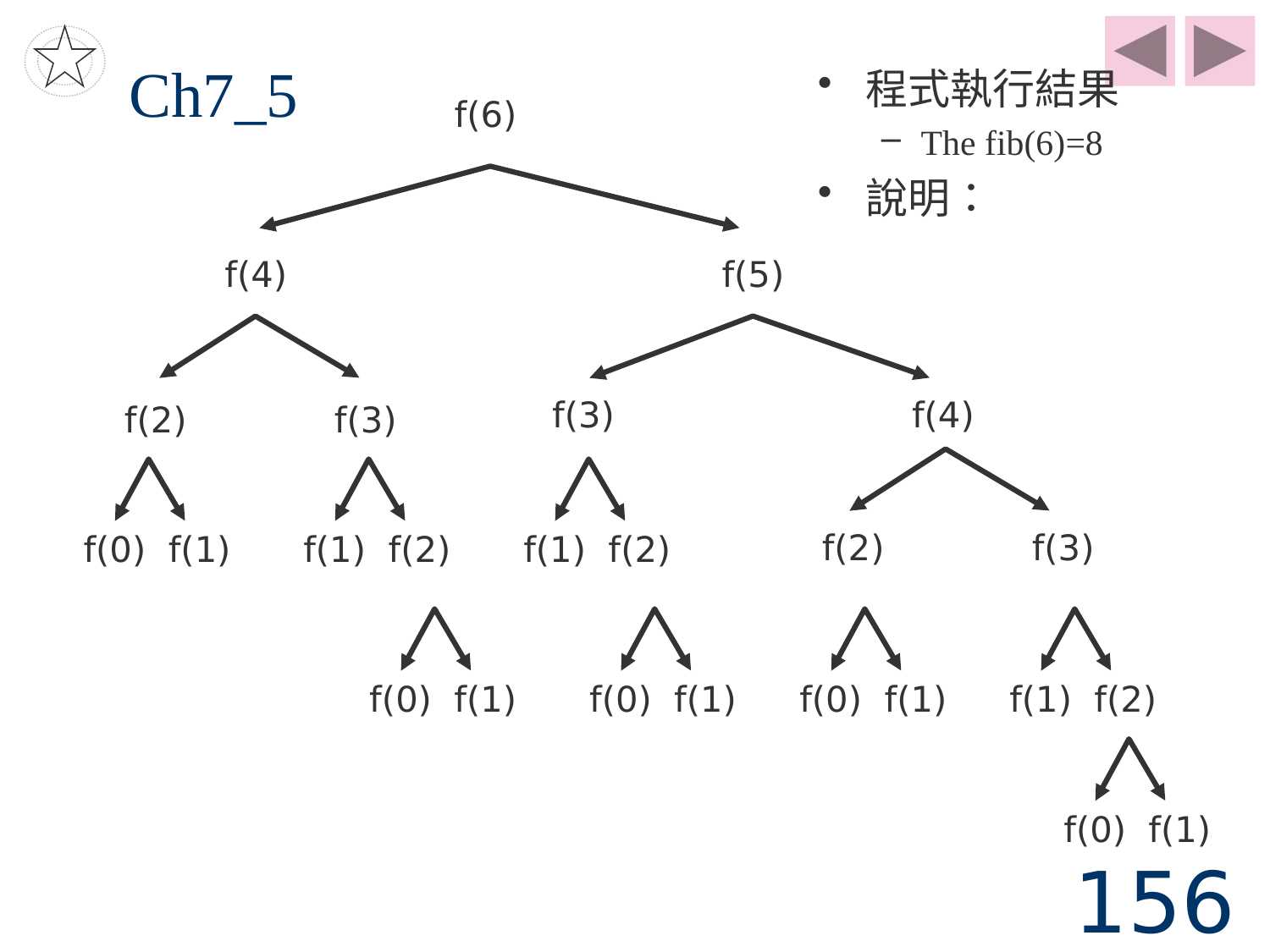

# Ch7_5
程式執行結果
The fib(6)=8
說明：
f(6)

f(4)
f(5)

f(3)
f(4)
f(2)
f(3)

f(2)
f(3)
f(0)  f(1)
f(1)  f(2)
f(1)  f(2)

f(0)  f(1)
f(0)  f(1)
f(0)  f(1)
f(1)  f(2)

f(0)  f(1)
156